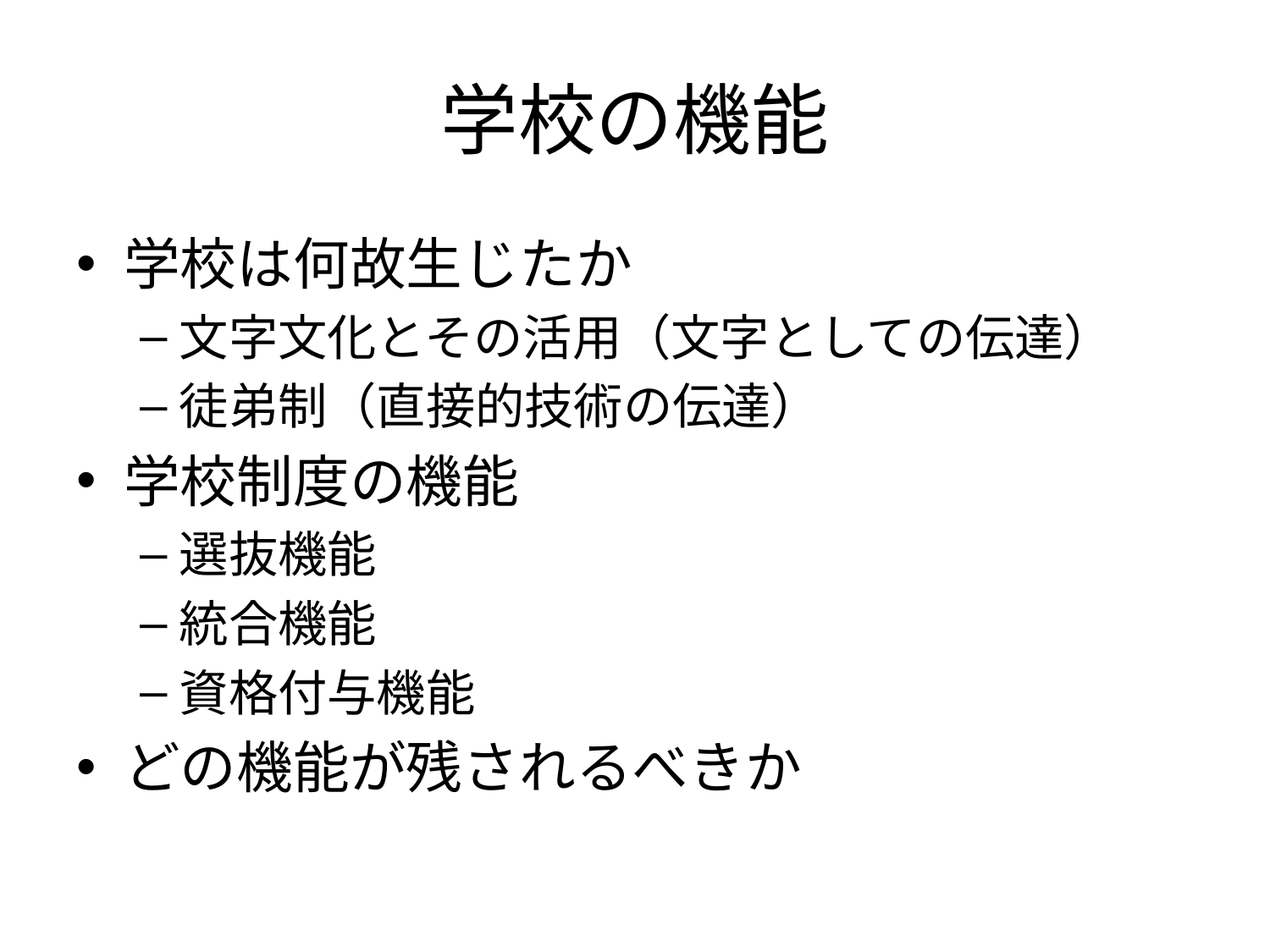

# 学校の機能
学校は何故生じたか
文字文化とその活用（文字としての伝達）
徒弟制（直接的技術の伝達）
学校制度の機能
選抜機能
統合機能
資格付与機能
どの機能が残されるべきか